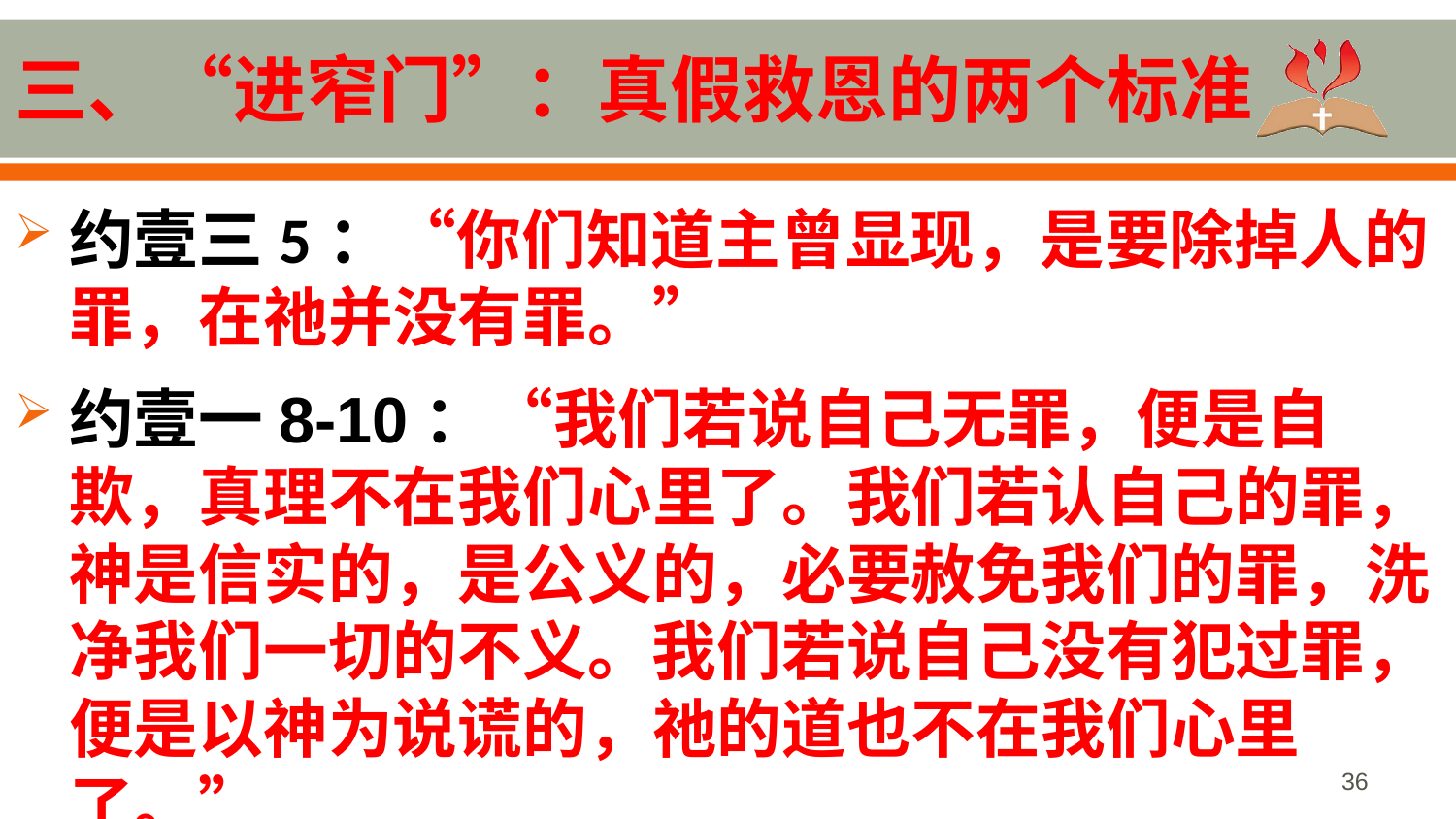

# 三、“进窄门”：真假救恩的两个标准
约壹三5：“你们知道主曾显现，是要除掉人的罪，在祂并没有罪。”
约壹一8-10：“我们若说自己无罪，便是自欺，真理不在我们心里了。我们若认自己的罪，神是信实的，是公义的，必要赦免我们的罪，洗净我们一切的不义。我们若说自己没有犯过罪，便是以神为说谎的，祂的道也不在我们心里了。”

36